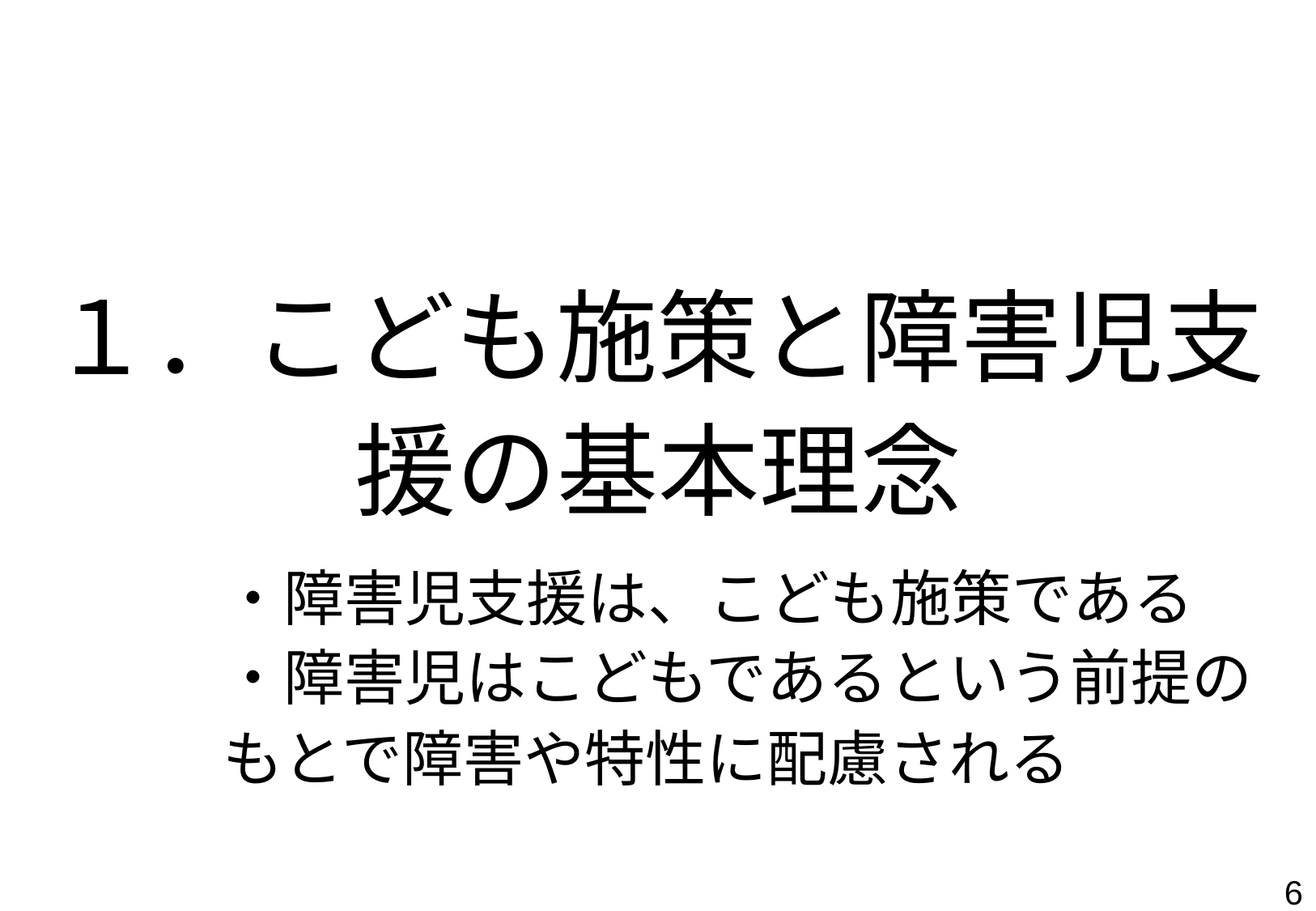

１．こども施策と障害児支援の基本理念

・障害児支援は、こども施策である
・障害児はこどもであるという前提の
もとで障害や特性に配慮される

6